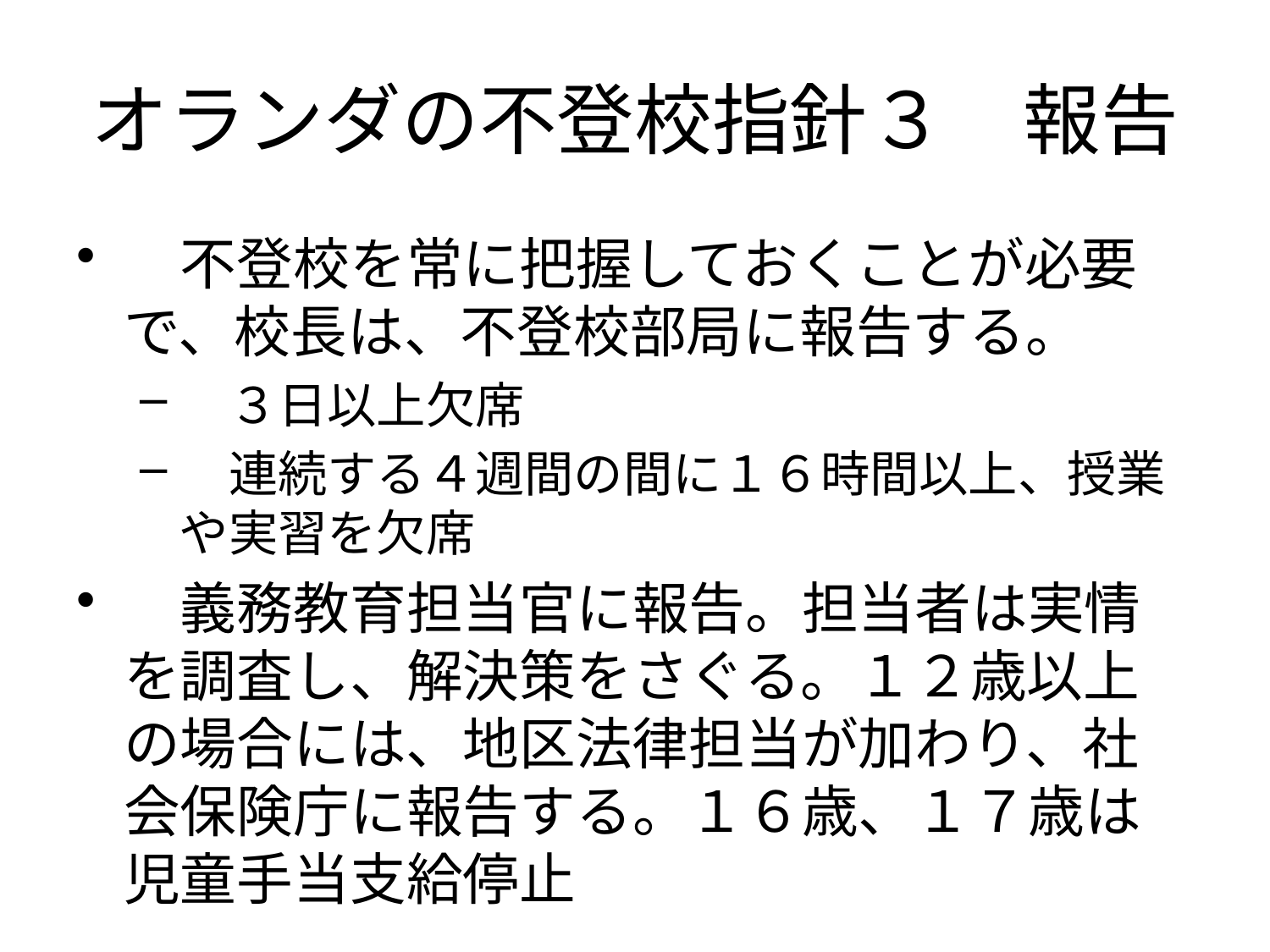

# オランダの不登校指針３　報告
　不登校を常に把握しておくことが必要で、校長は、不登校部局に報告する。
　３日以上欠席
　連続する４週間の間に１６時間以上、授業や実習を欠席
　義務教育担当官に報告。担当者は実情を調査し、解決策をさぐる。１２歳以上の場合には、地区法律担当が加わり、社会保険庁に報告する。１６歳、１７歳は児童手当支給停止